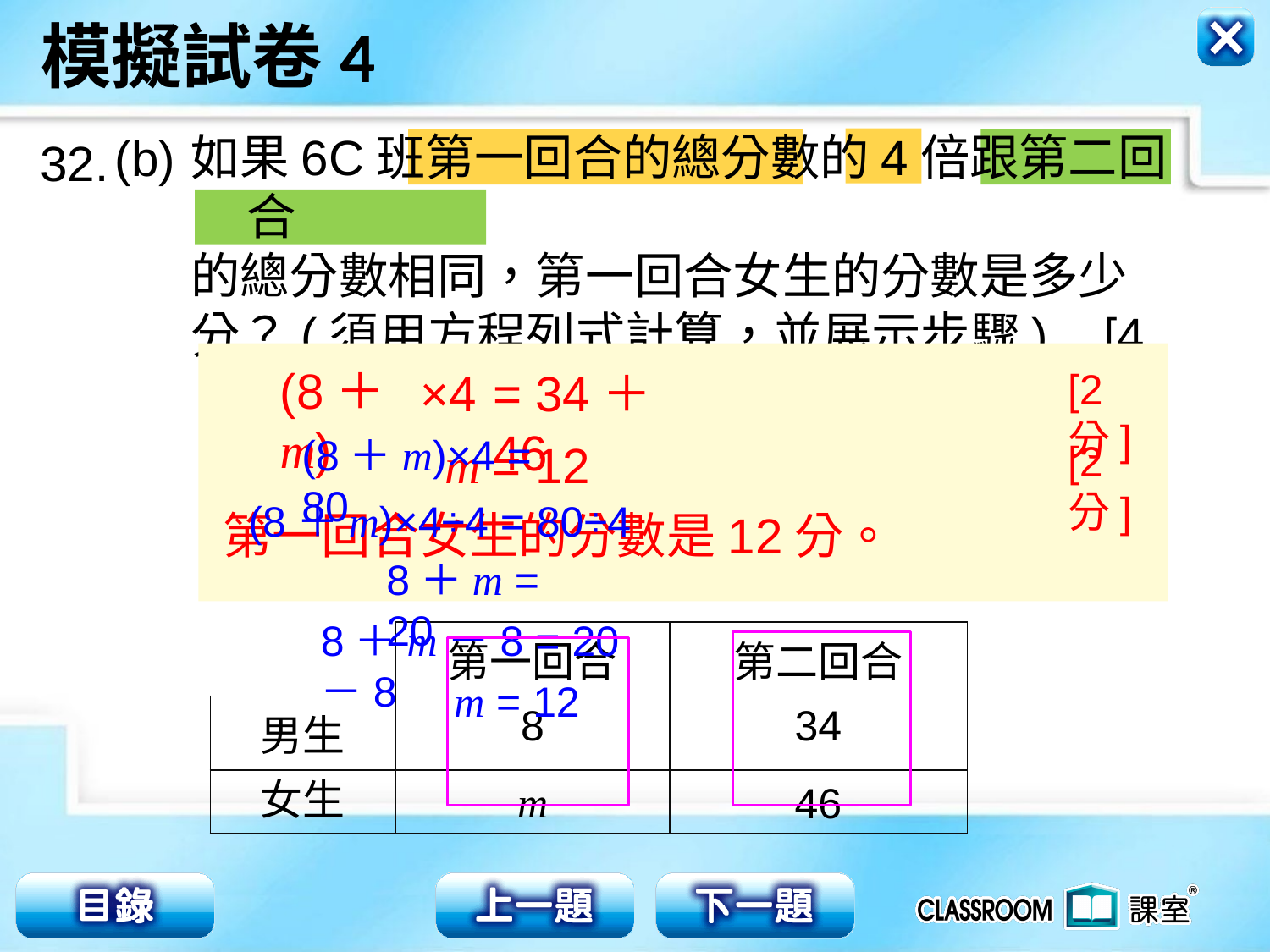

如果6C班第一回合的總分數的4倍跟第二回合
的總分數相同，第一回合女生的分數是多少
分？(須用方程列式計算，並展示步驟)    [4分]
(b)
32.

(8＋m)
×4
= 34＋46
[2分]
(8＋m)×4 = 80
m = 12
[2分]
(8＋m)×4÷4 = 80÷4
第一回合女生的分數是12分。
8＋m = 20
8＋m－8 = 20－8
|  | 第一回合 | 第二回合 |
| --- | --- | --- |
| 男生 | 8 | 34 |
| 女生 | m | 46 |

m = 12